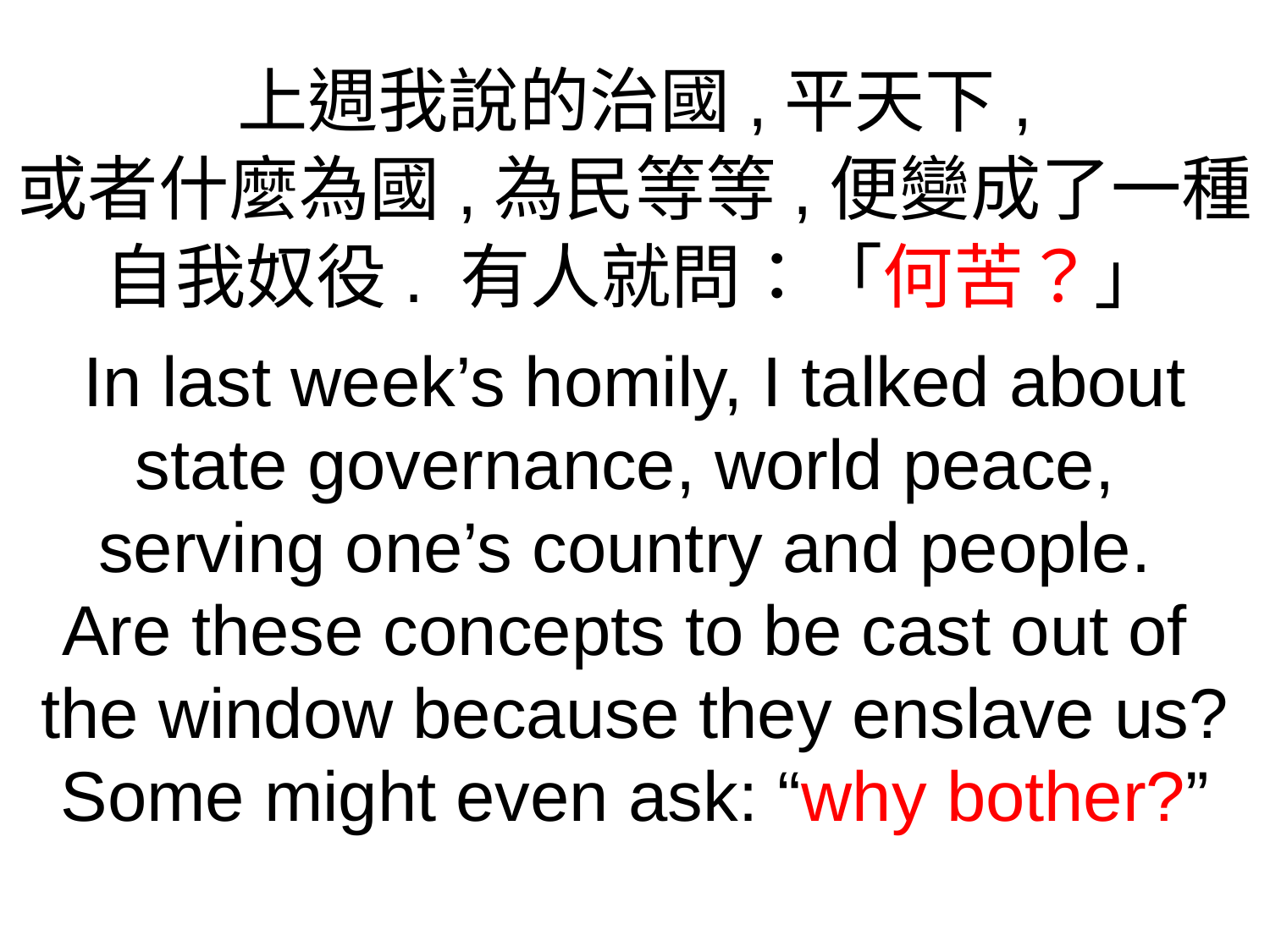

上週我說的治國,平天下,
或者什麼為國,為民等等,便變成了一種
自我奴役. 有人就問：「何苦？」
In last week’s homily, I talked about state governance, world peace,
serving one’s country and people.
Are these concepts to be cast out of
the window because they enslave us? Some might even ask: “why bother?”